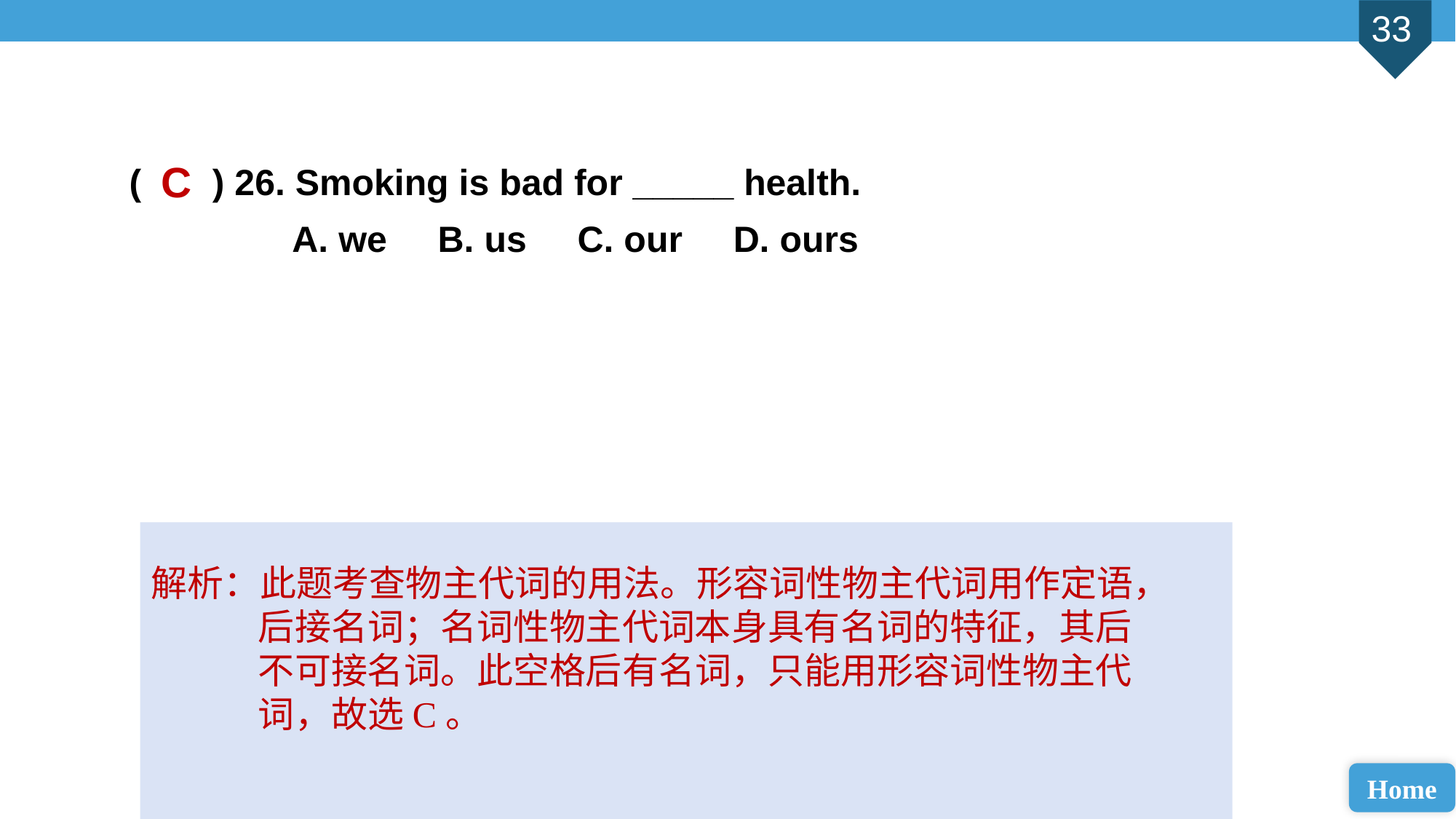

(       ) 26. Smoking is bad for _____ health.
                A. we     B. us     C. our     D. ours
C

解析：此题考查物主代词的用法。形容词性物主代词用作定语，后接名词；名词性物主代词本身具有名词的特征，其后不可接名词。此空格后有名词，只能用形容词性物主代词，故选C。